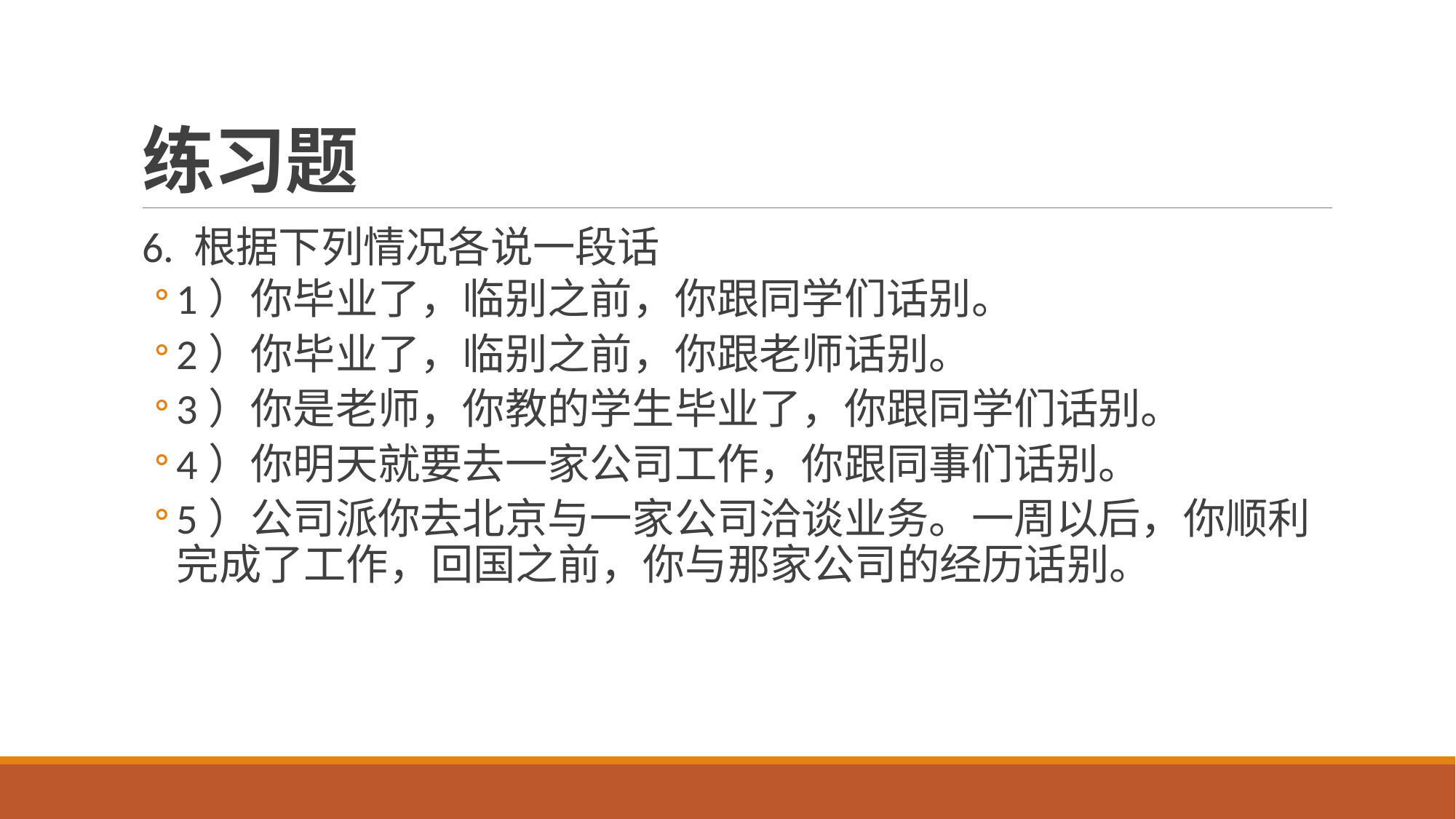

# 练习题
6. 根据下列情况各说一段话
1）你毕业了，临别之前，你跟同学们话别。
2）你毕业了，临别之前，你跟老师话别。
3）你是老师，你教的学生毕业了，你跟同学们话别。
4）你明天就要去一家公司工作，你跟同事们话别。
5）公司派你去北京与一家公司洽谈业务。一周以后，你顺利完成了工作，回国之前，你与那家公司的经历话别。